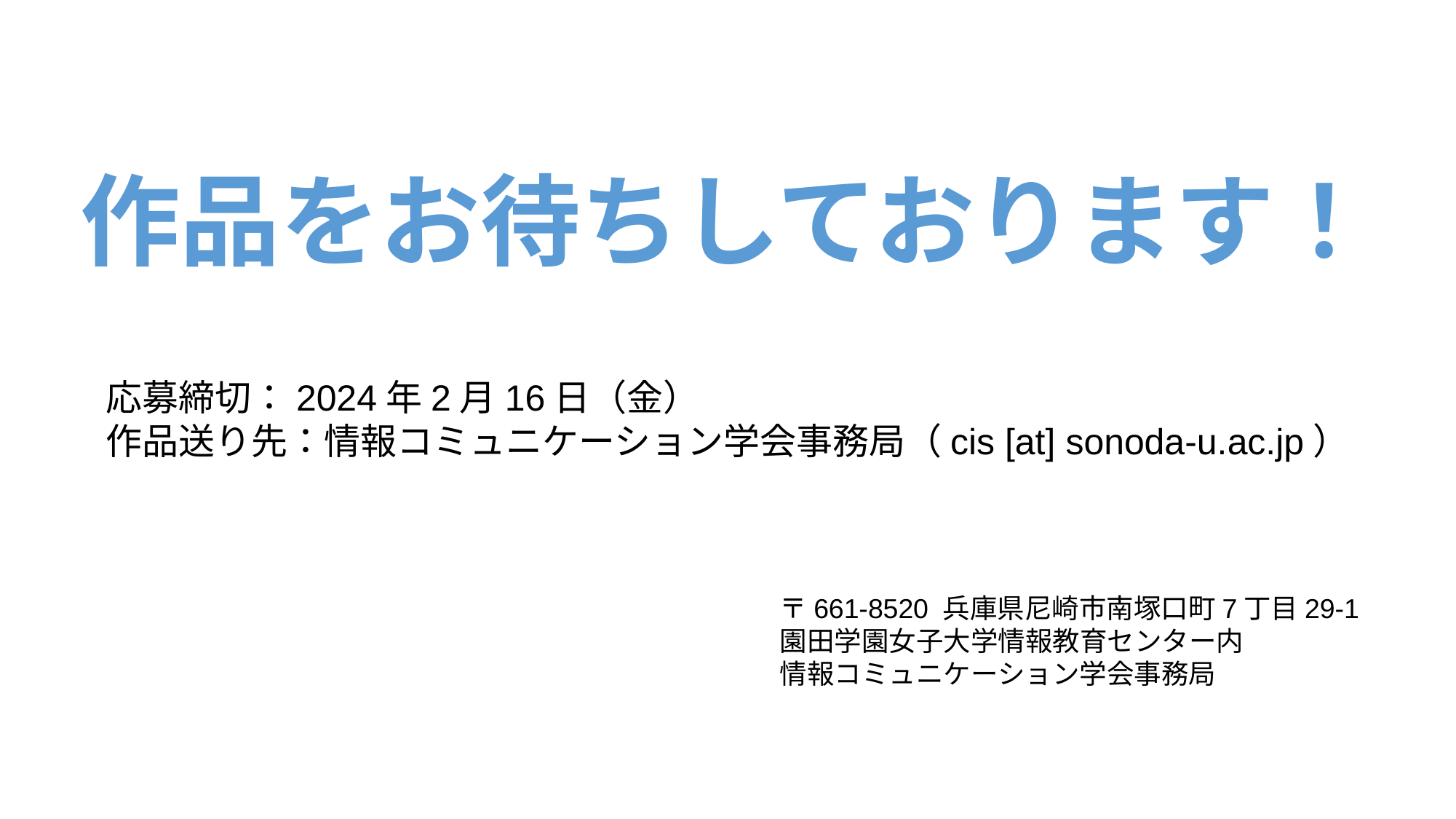

作品をお待ちしております！
応募締切：2024年2月16日（金）
作品送り先：情報コミュニケーション学会事務局（cis [at] sonoda-u.ac.jp）
〒661-8520 兵庫県尼崎市南塚口町7丁目29-1
園田学園女子大学情報教育センター内
情報コミュニケーション学会事務局